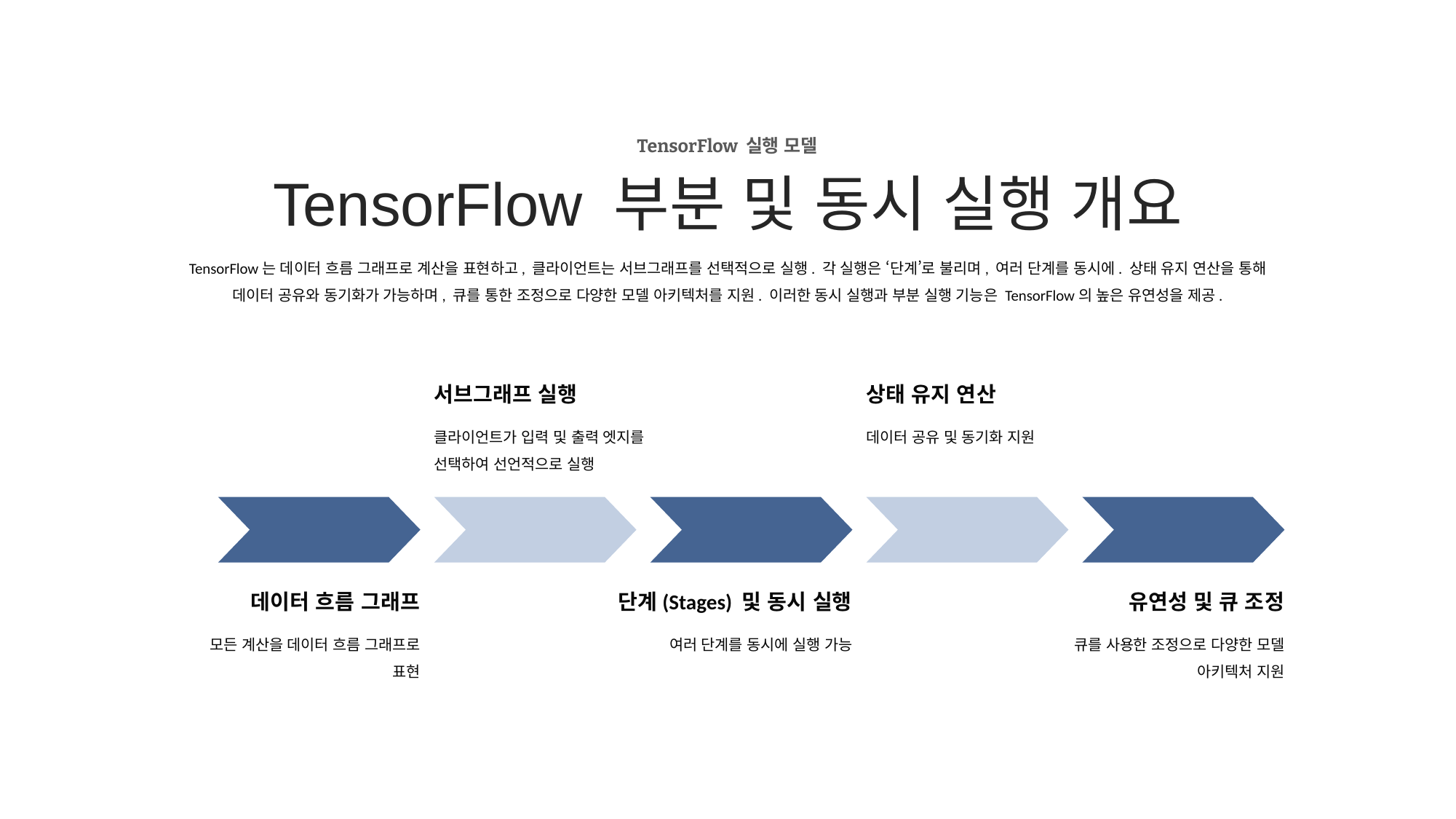

TensorFlow 실행 모델
TensorFlow 부분 및 동시 실행 개요
TensorFlow는 데이터 흐름 그래프로 계산을 표현하고, 클라이언트는 서브그래프를 선택적으로 실행. 각 실행은 ‘단계’로 불리며, 여러 단계를 동시에. 상태 유지 연산을 통해 데이터 공유와 동기화가 가능하며, 큐를 통한 조정으로 다양한 모델 아키텍처를 지원. 이러한 동시 실행과 부분 실행 기능은 TensorFlow의 높은 유연성을 제공.
서브그래프 실행
상태 유지 연산
클라이언트가 입력 및 출력 엣지를 선택하여 선언적으로 실행
데이터 공유 및 동기화 지원

데이터 흐름 그래프
단계(Stages) 및 동시 실행
유연성 및 큐 조정
모든 계산을 데이터 흐름 그래프로 표현
여러 단계를 동시에 실행 가능
큐를 사용한 조정으로 다양한 모델 아키텍처 지원